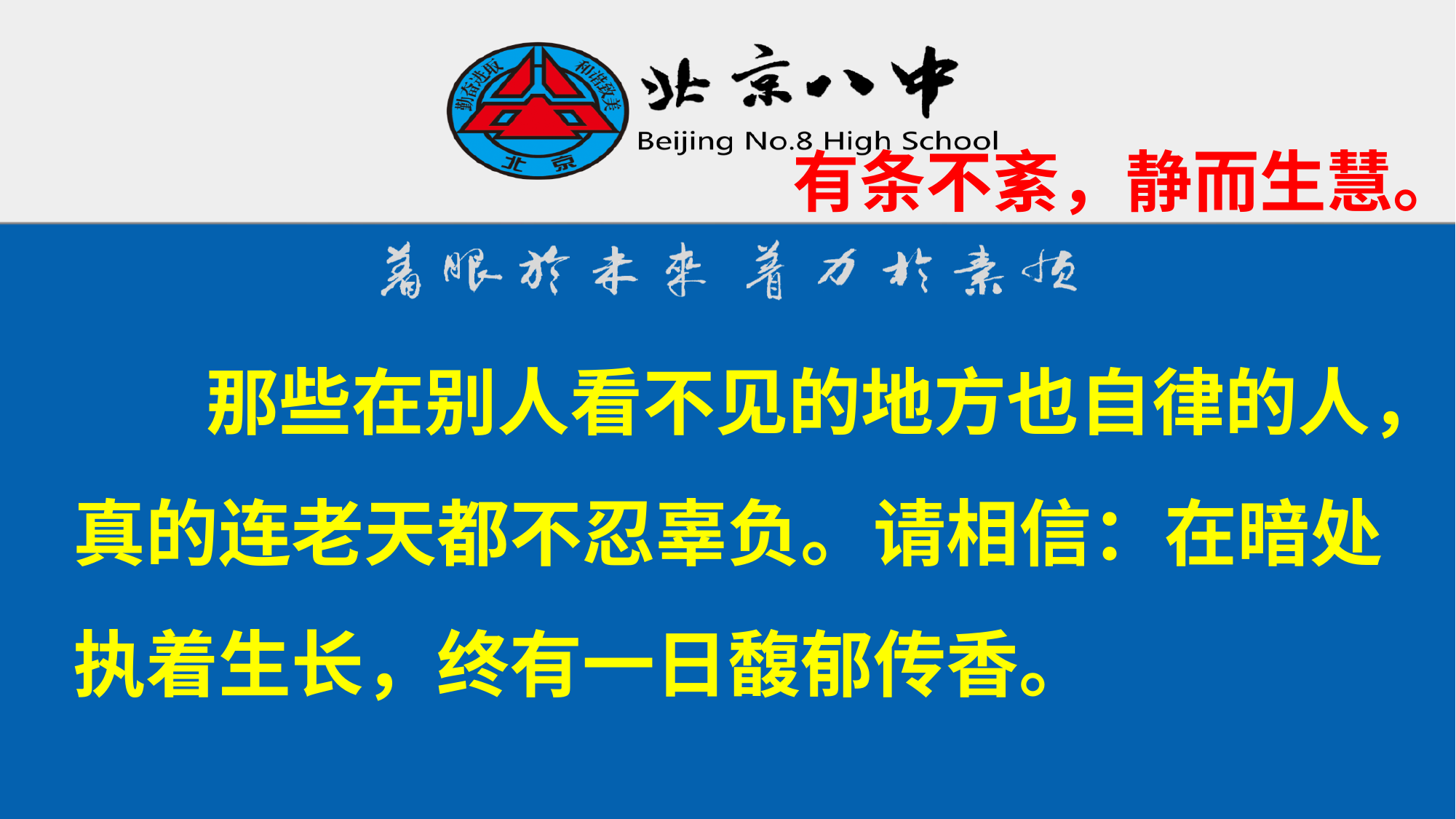

有条不紊，静而生慧。
       那些在别人看不见的地方也自律的人，真的连老天都不忍辜负。请相信：在暗处执着生长，终有一日馥郁传香。